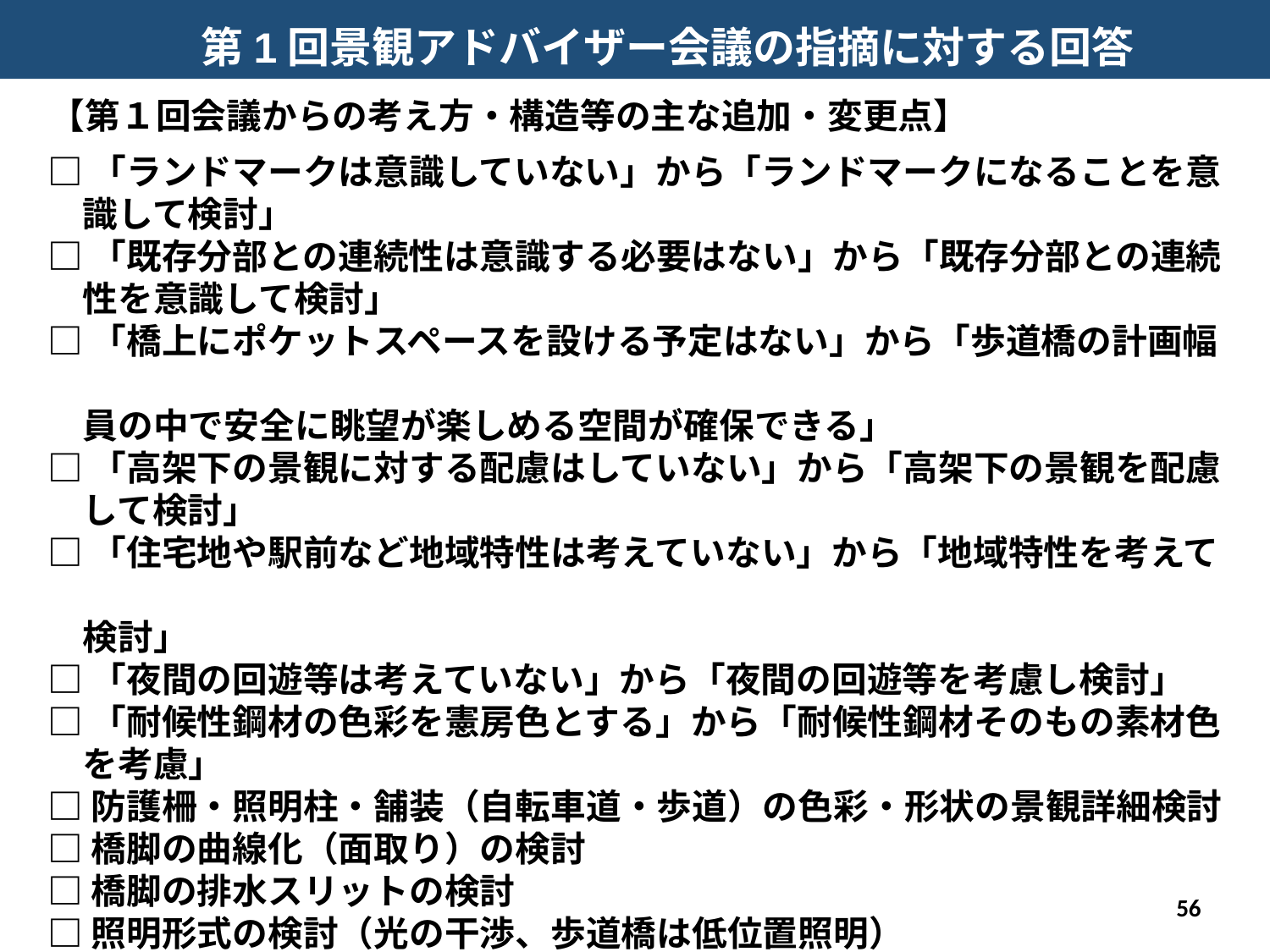

第1回景観アドバイザー会議の指摘に対する回答
　【第１回会議からの考え方・構造等の主な追加・変更点】
□「ランドマークは意識していない」から「ランドマークになることを意
　識して検討」
□「既存分部との連続性は意識する必要はない」から「既存分部との連続
　性を意識して検討」
□「橋上にポケットスペースを設ける予定はない」から「歩道橋の計画幅
　員の中で安全に眺望が楽しめる空間が確保できる」
□「高架下の景観に対する配慮はしていない」から「高架下の景観を配慮
　して検討」
□「住宅地や駅前など地域特性は考えていない」から「地域特性を考えて
　検討」
□「夜間の回遊等は考えていない」から「夜間の回遊等を考慮し検討」
□「耐候性鋼材の色彩を憲房色とする」から「耐候性鋼材そのもの素材色
　を考慮」
□防護柵・照明柱・舗装（自転車道・歩道）の色彩・形状の景観詳細検討
□橋脚の曲線化（面取り）の検討
□橋脚の排水スリットの検討
□照明形式の検討（光の干渉、歩道橋は低位置照明）
□化粧型枠の検討（スリット状）
56